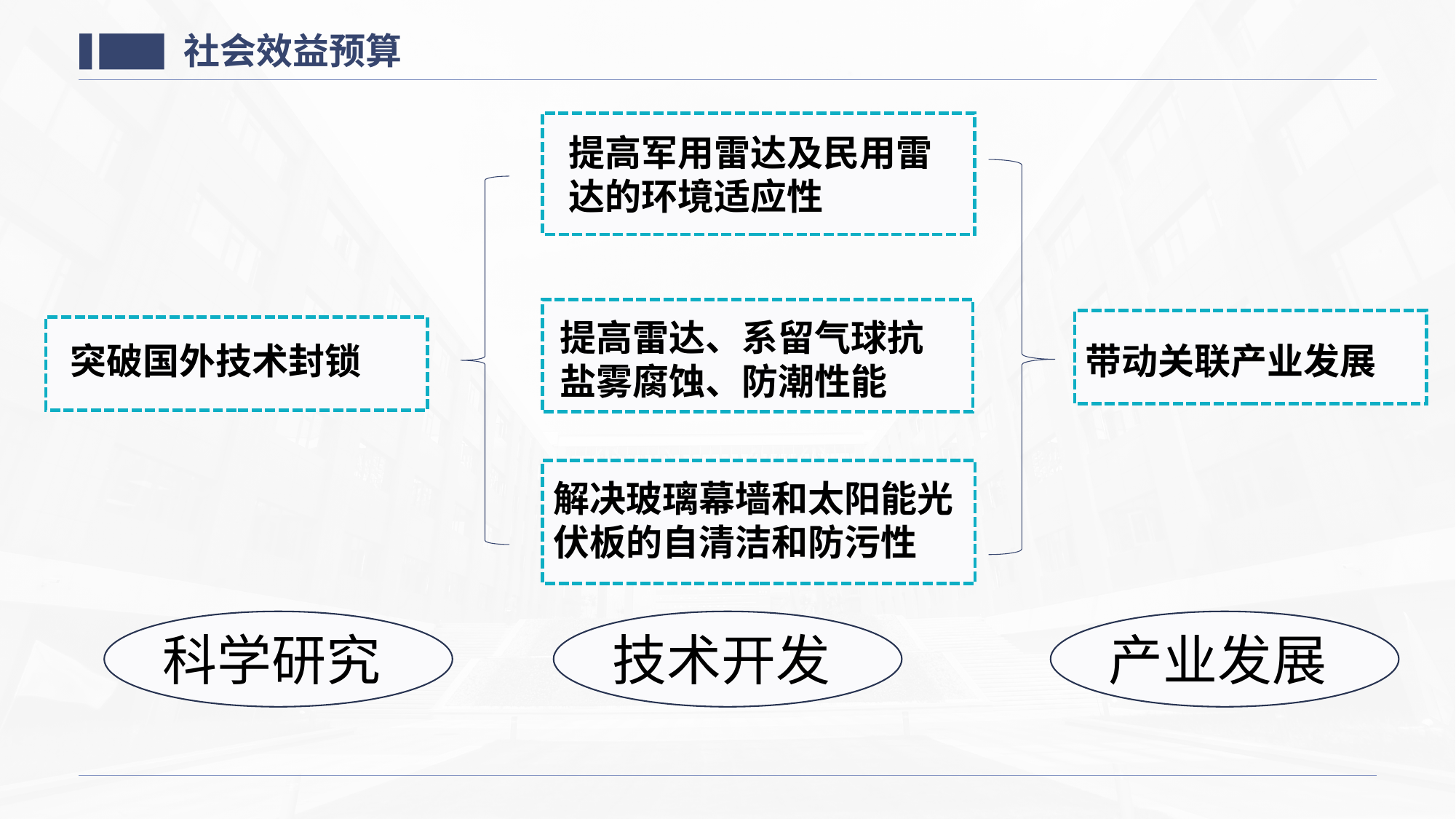

社会效益预算

提高军用雷达及民用雷达的环境适应性

提高雷达、系留气球抗盐雾腐蚀、防潮性能

突破国外技术封锁
带动关联产业发展

解决玻璃幕墙和太阳能光伏板的自清洁和防污性

科学研究

技术开发

产业发展